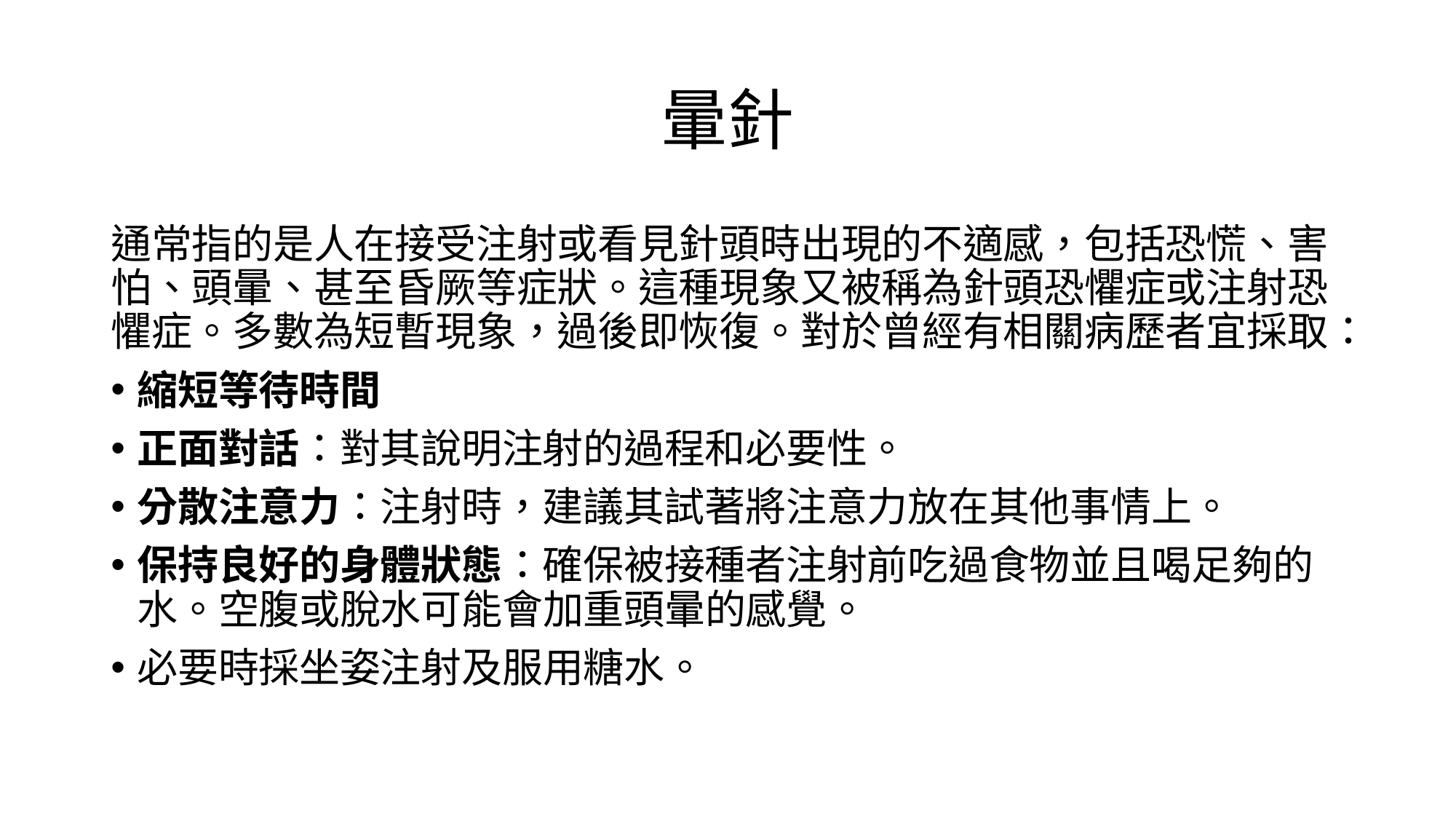

# 暈針
通常指的是人在接受注射或看見針頭時出現的不適感，包括恐慌、害怕、頭暈、甚至昏厥等症狀。這種現象又被稱為針頭恐懼症或注射恐懼症。多數為短暫現象，過後即恢復。對於曾經有相關病歷者宜採取：
縮短等待時間
正面對話：對其說明注射的過程和必要性。
分散注意力：注射時，建議其試著將注意力放在其他事情上。
保持良好的身體狀態：確保被接種者注射前吃過食物並且喝足夠的水。空腹或脫水可能會加重頭暈的感覺。
必要時採坐姿注射及服用糖水。